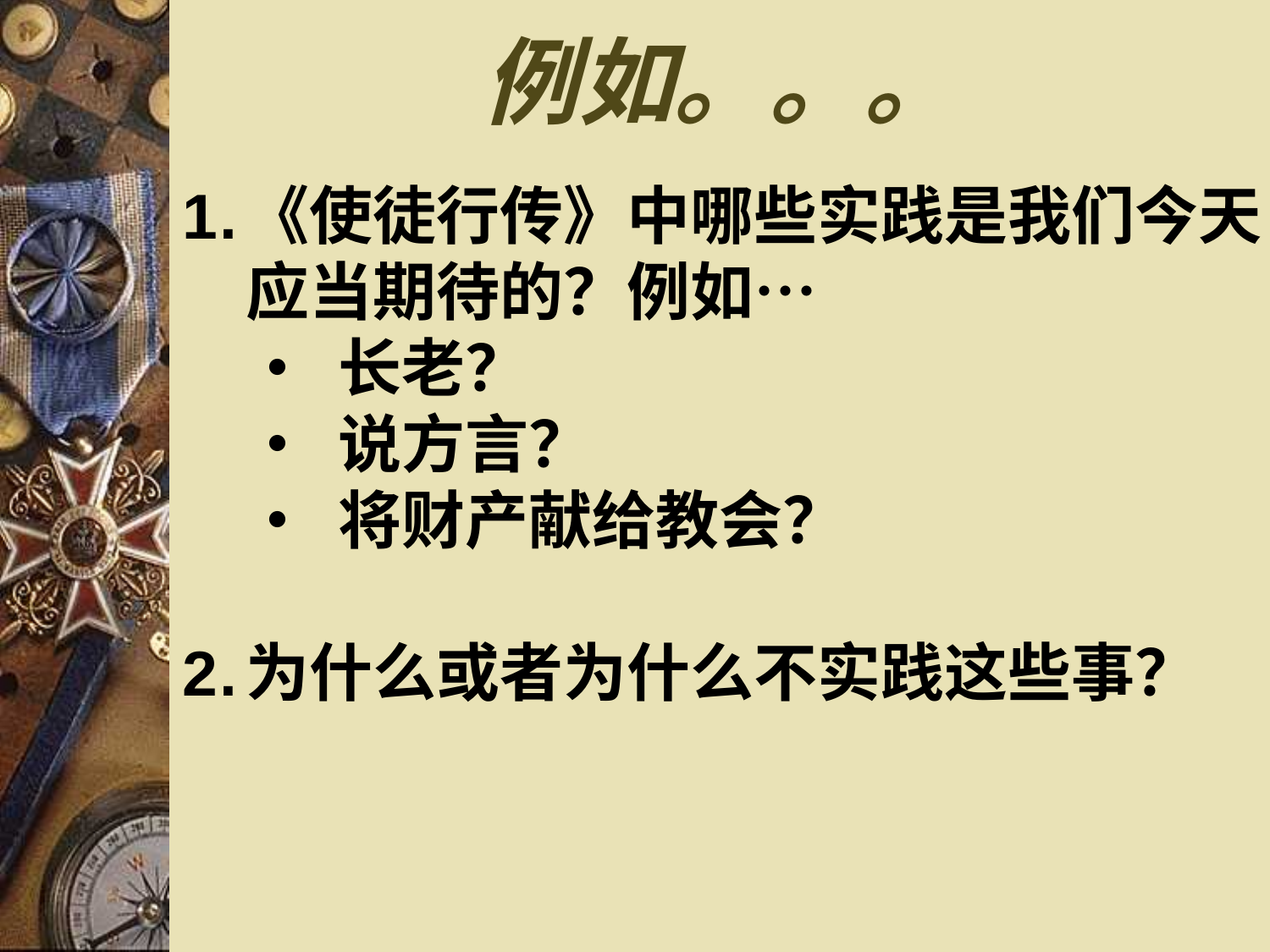

例如。。。
《使徒行传》中哪些实践是我们今天应当期待的？例如…
• 长老？
• 说方言？
• 将财产献给教会？

为什么或者为什么不实践这些事？